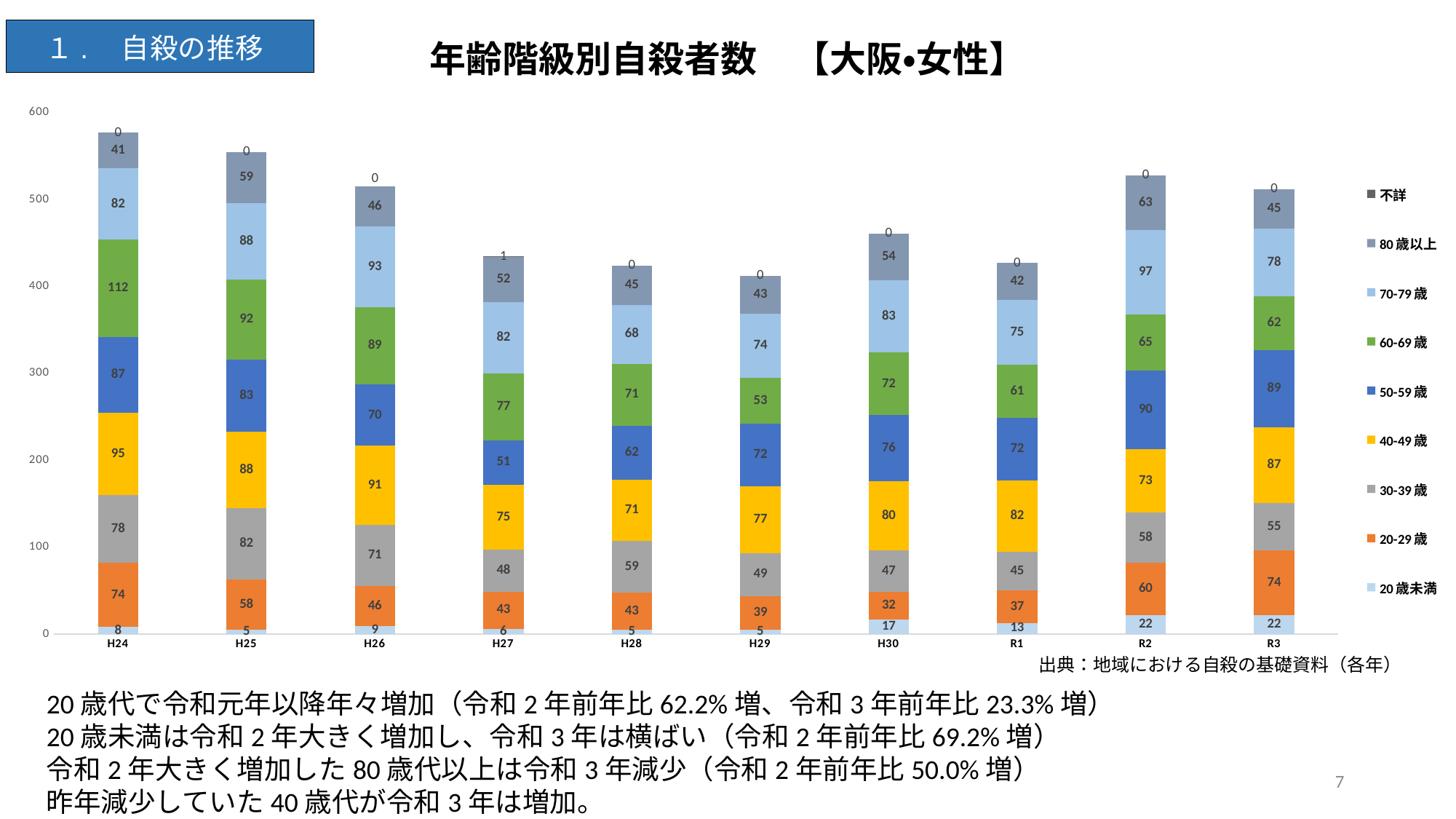

### Chart: 年齢階級別自殺者数　【大阪・女性】

| Category | 20歳未満 | 20-29歳 | 30-39歳 | 40-49歳 | 50-59歳 | 60-69歳 | 70-79歳 | 80歳以上 | 不詳 |
|---|---|---|---|---|---|---|---|---|---|
| H24 | 8.0 | 74.0 | 78.0 | 95.0 | 87.0 | 112.0 | 82.0 | 41.0 | 0.0 |
| H25 | 5.0 | 58.0 | 82.0 | 88.0 | 83.0 | 92.0 | 88.0 | 59.0 | 0.0 |
| H26 | 9.0 | 46.0 | 71.0 | 91.0 | 70.0 | 89.0 | 93.0 | 46.0 | 0.0 |
| H27 | 6.0 | 43.0 | 48.0 | 75.0 | 51.0 | 77.0 | 82.0 | 52.0 | 1.0 |
| H28 | 5.0 | 43.0 | 59.0 | 71.0 | 62.0 | 71.0 | 68.0 | 45.0 | 0.0 |
| H29 | 5.0 | 39.0 | 49.0 | 77.0 | 72.0 | 53.0 | 74.0 | 43.0 | 0.0 |
| H30 | 17.0 | 32.0 | 47.0 | 80.0 | 76.0 | 72.0 | 83.0 | 54.0 | 0.0 |
| R1 | 13.0 | 37.0 | 45.0 | 82.0 | 72.0 | 61.0 | 75.0 | 42.0 | 0.0 |
| R2 | 22.0 | 60.0 | 58.0 | 73.0 | 90.0 | 65.0 | 97.0 | 63.0 | 0.0 |
| R3 | 22.0 | 74.0 | 55.0 | 87.0 | 89.0 | 62.0 | 78.0 | 45.0 | 0.0 |
出典：地域における自殺の基礎資料（各年）
20歳代で令和元年以降年々増加（令和2年前年比62.2%増、令和3年前年比23.3%増）
20歳未満は令和2年大きく増加し、令和3年は横ばい（令和2年前年比69.2%増）
令和2年大きく増加した80歳代以上は令和3年減少（令和2年前年比50.0%増）
昨年減少していた40歳代が令和3年は増加。
7